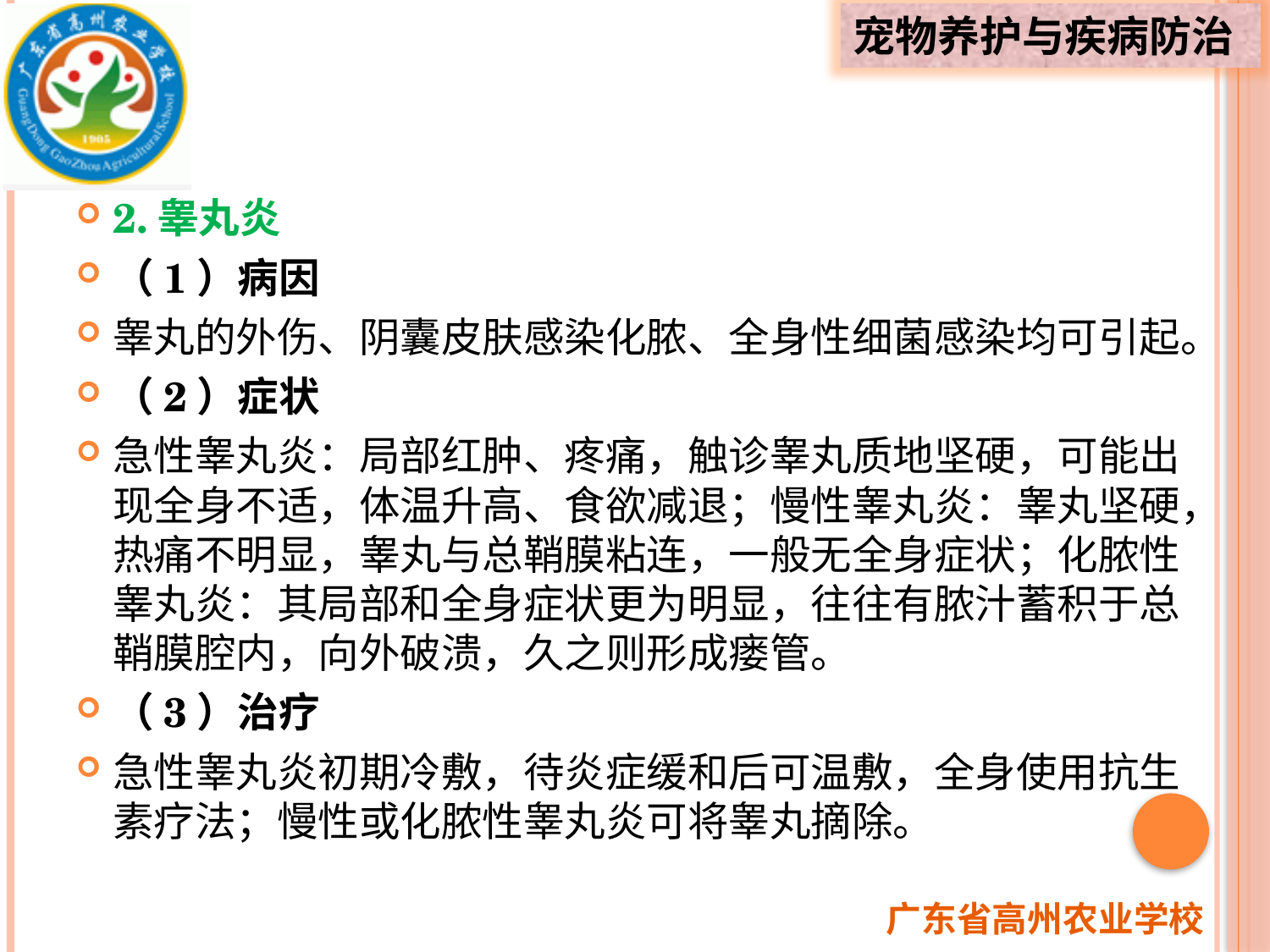

2.睾丸炎
（1）病因
睾丸的外伤、阴囊皮肤感染化脓、全身性细菌感染均可引起。
（2）症状
急性睾丸炎：局部红肿、疼痛，触诊睾丸质地坚硬，可能出现全身不适，体温升高、食欲减退；慢性睾丸炎：睾丸坚硬，热痛不明显，睾丸与总鞘膜粘连，一般无全身症状；化脓性睾丸炎：其局部和全身症状更为明显，往往有脓汁蓄积于总鞘膜腔内，向外破溃，久之则形成瘘管。
（3）治疗
急性睾丸炎初期冷敷，待炎症缓和后可温敷，全身使用抗生素疗法；慢性或化脓性睾丸炎可将睾丸摘除。